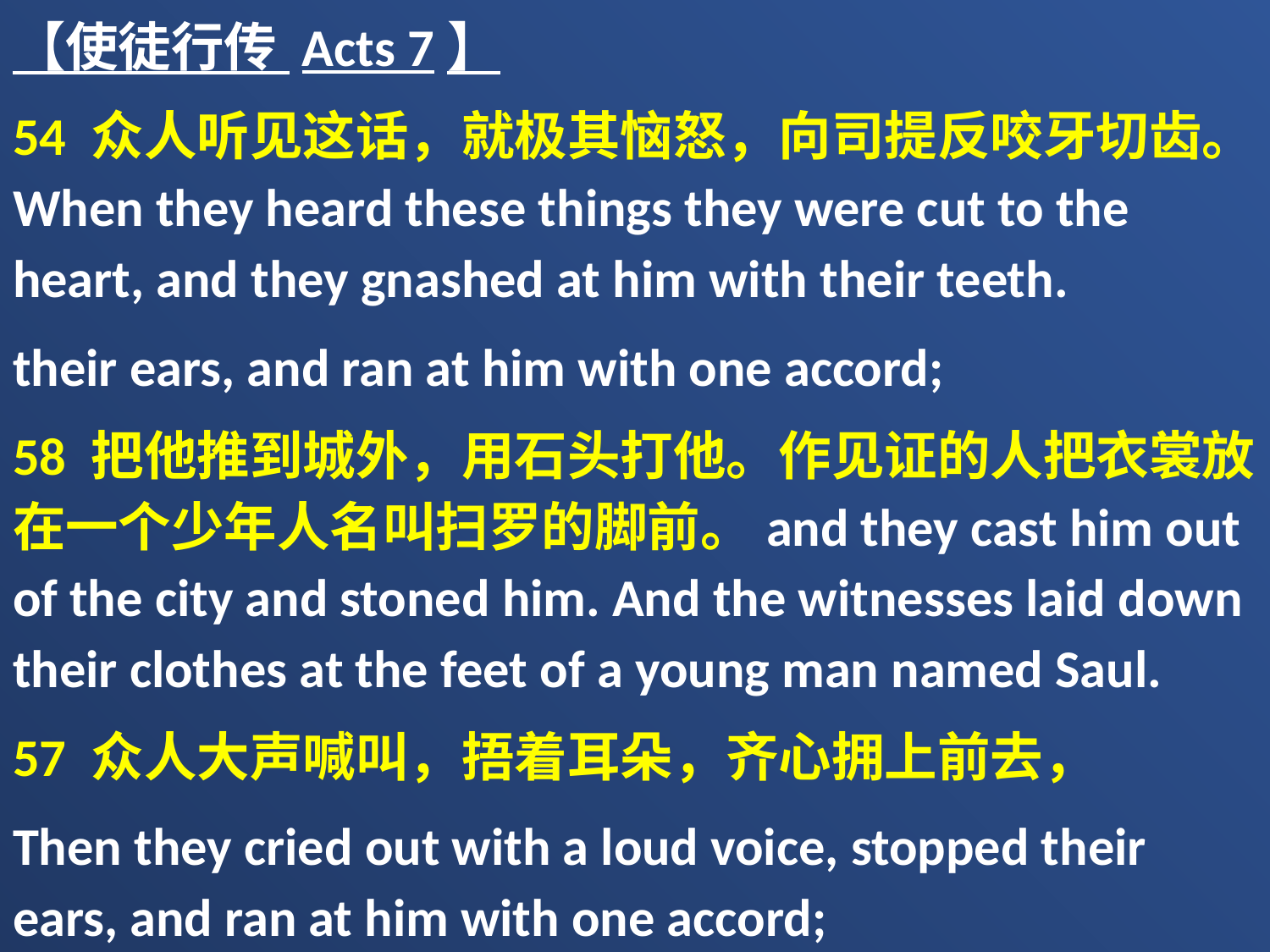

【使徒行传 Acts 7】
54 众人听见这话，就极其恼怒，向司提反咬牙切齿。When they heard these things they were cut to the heart, and they gnashed at him with their teeth.
their ears, and ran at him with one accord;
58 把他推到城外，用石头打他。作见证的人把衣裳放在一个少年人名叫扫罗的脚前。and they cast him out of the city and stoned him. And the witnesses laid down their clothes at the feet of a young man named Saul.
57 众人大声喊叫，捂着耳朵，齐心拥上前去，
Then they cried out with a loud voice, stopped their ears, and ran at him with one accord;